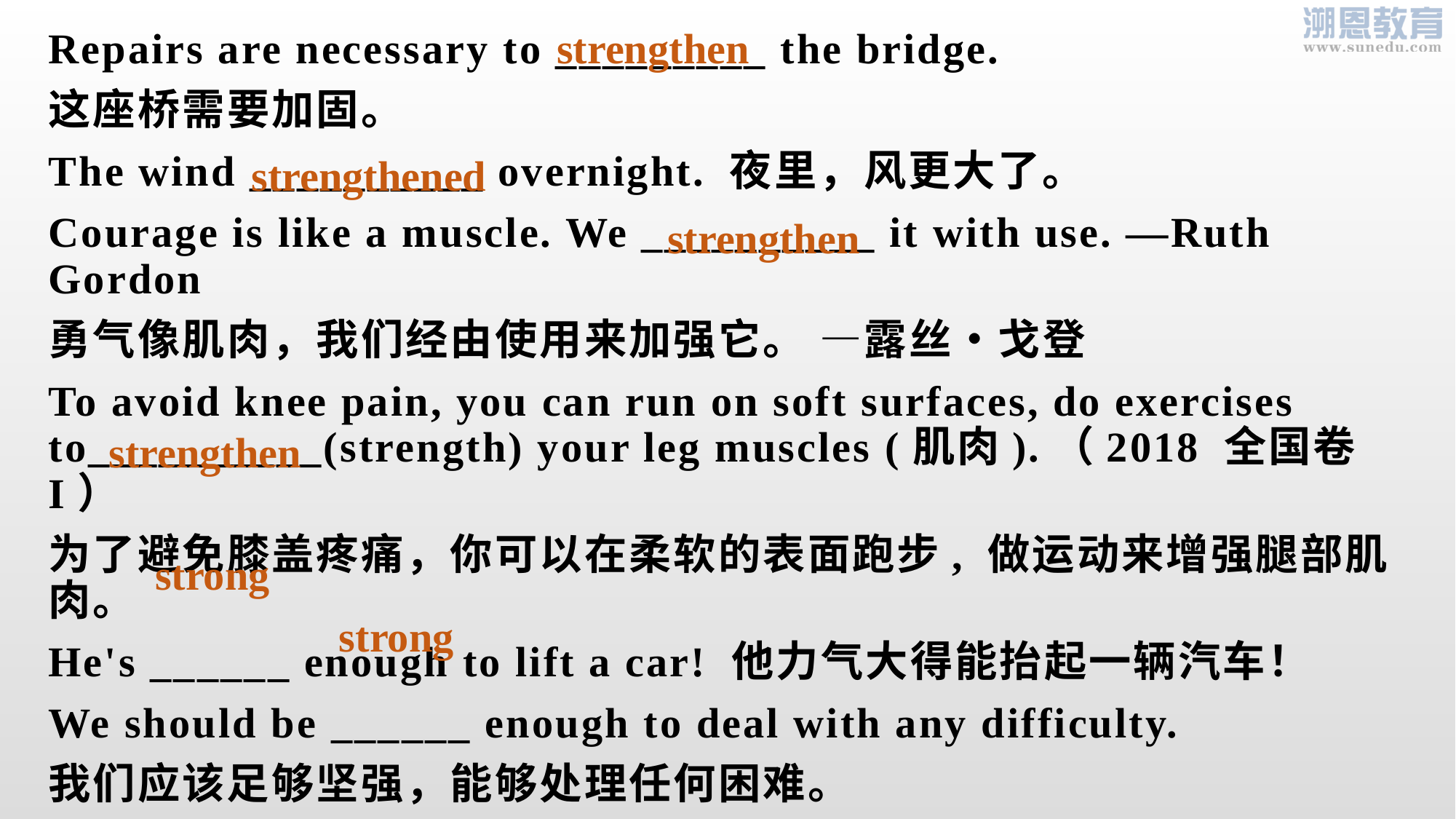

strengthen
Repairs are necessary to _________ the bridge.
这座桥需要加固。
The wind __________ overnight. 夜里，风更大了。
Courage is like a muscle. We __________ it with use. —Ruth Gordon
勇气像肌肉，我们经由使用来加强它。 —露丝‧戈登
To avoid knee pain, you can run on soft surfaces, do exercises to__________(strength) your leg muscles (肌肉).（2018 全国卷I）
为了避免膝盖疼痛，你可以在柔软的表面跑步, 做运动来增强腿部肌肉。
He's ______ enough to lift a car! 他力气大得能抬起一辆汽车！
We should be ______ enough to deal with any difficulty.
我们应该足够坚强，能够处理任何困难。
 strengthened
 strengthen
 strengthen
 strong
 strong